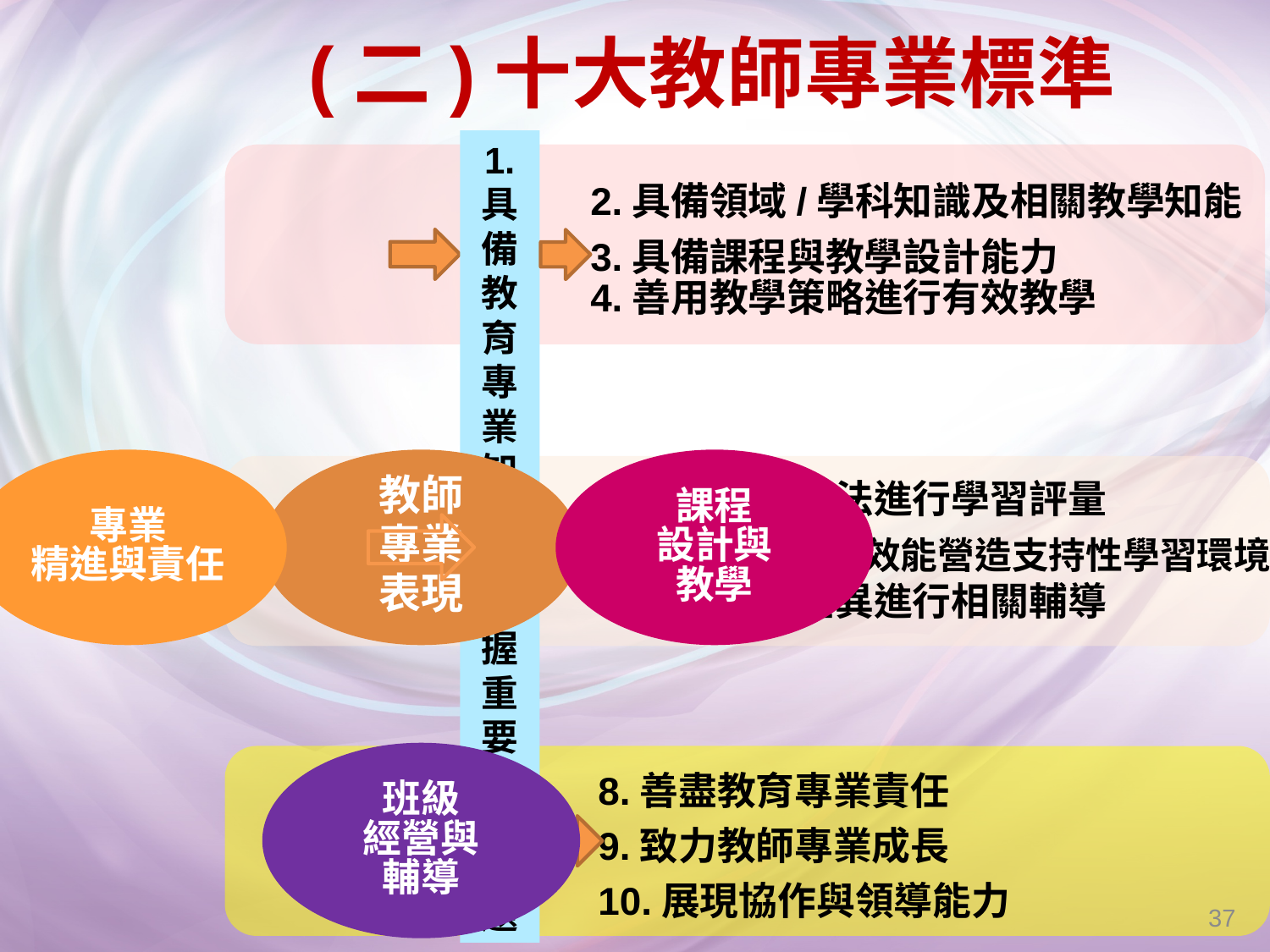

# (二)十大教師專業標準
1.
具備教育專業知識並掌握重要教育議題

2.具備領域/學科知識及相關教學知能
3.具備課程與教學設計能力
4.善用教學策略進行有效教學
教師
專業
表現
課程
設計與
教學
班級
經營與
輔導
專業
精進與責任

5.運用適切方法進行學習評量
6.發揮班級經營效能營造支持性學習環境
7.掌握學生差異進行相關輔導

8.善盡教育專業責任
9.致力教師專業成長
10.展現協作與領導能力

37